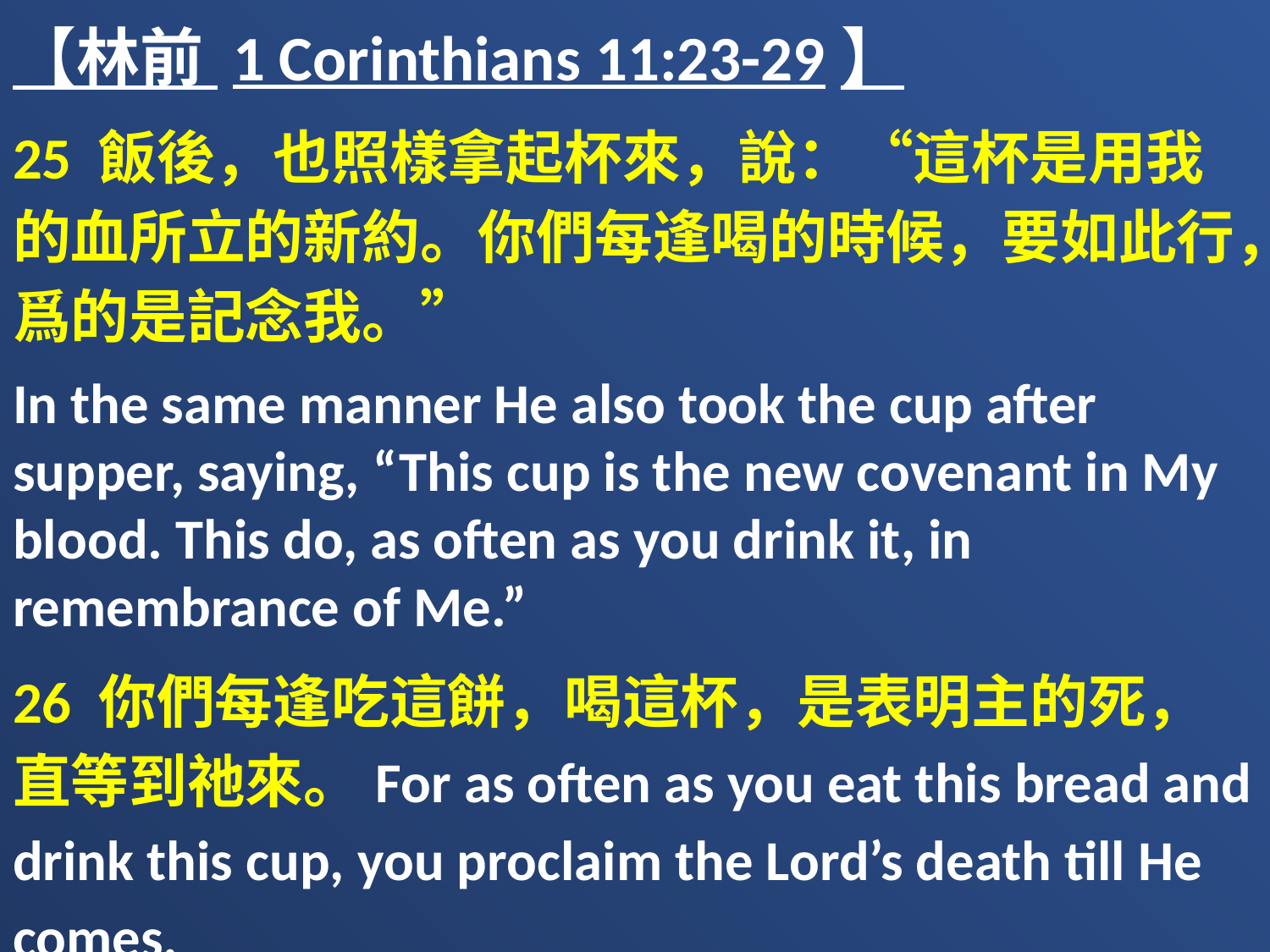

【林前 1 Corinthians 11:23-29】
25 飯後，也照樣拿起杯來，說：“這杯是用我的血所立的新約。你們每逢喝的時候，要如此行，爲的是記念我。”
In the same manner He also took the cup after supper, saying, “This cup is the new covenant in My blood. This do, as often as you drink it, in remembrance of Me.”
26 你們每逢吃這餅，喝這杯，是表明主的死，直等到祂來。For as often as you eat this bread and drink this cup, you proclaim the Lord’s death till He comes.